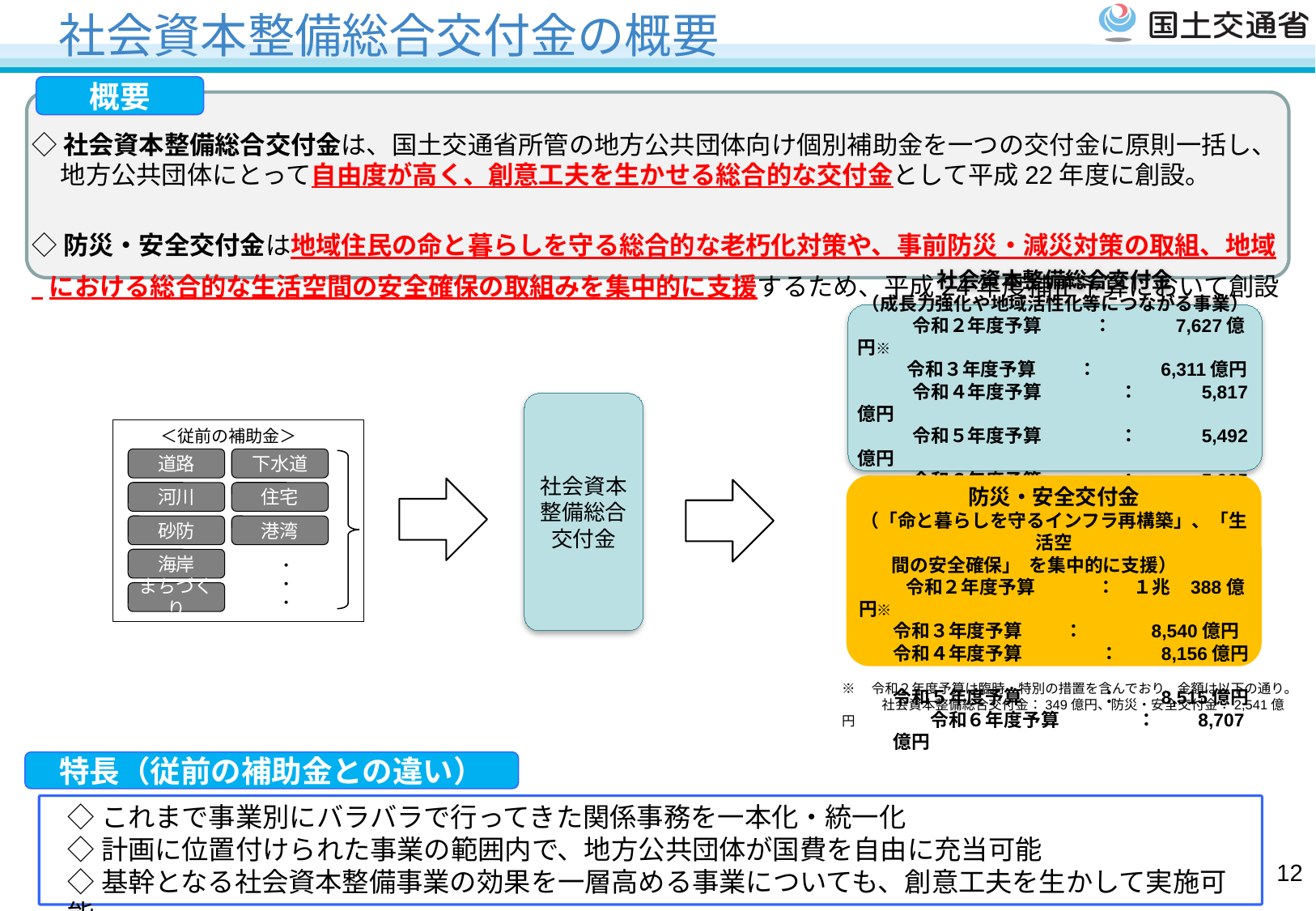

社会資本整備総合交付金の概要
概要

◇社会資本整備総合交付金は、国土交通省所管の地方公共団体向け個別補助金を一つの交付金に原則一括し、
    地方公共団体にとって自由度が高く、創意工夫を生かせる総合的な交付金として平成22年度に創設。
◇防災・安全交付金は地域住民の命と暮らしを守る総合的な老朽化対策や、事前防災・減災対策の取組、地域
  における総合的な生活空間の安全確保の取組みを集中的に支援するため、平成24年度補正予算において創設

社会資本整備総合交付金
（成長力強化や地域活性化等につながる事業）
　　　令和２年度予算         ,：　　　 7,627億円※
 　　 令和３年度予算          ：　　　 6,311億円
　　　令和４年度予算　 　　　：　　　 5,817億円
　　　令和５年度予算　 　　　：　　　 5,492億円
　　　令和６年度予算　 　　　：　　　 5,065億円

社会資本整備総合交付金

＜従前の補助金＞
下水道
道路

河川
住宅
砂防
港湾
海岸
・
・・
まちづくり
防災・安全交付金
（「命と暮らしを守るインフラ再構築」、「生活空
　 間の安全確保」  を集中的に支援）
　　令和２年度予算　       ,：　１兆   ,388億円※
令和３年度予算          ：　　　  8,540億円
令和４年度予算　　　　 ：         8,156億円
令和５年度予算　　　　 ：         8,515億円　　令和６年度予算　　　　 ：         8,707億円

※　令和２年度予算は臨時・特別の措置を含んでおり、金額は以下の通り。
　　　社会資本整備総合交付金：349億円、防災・安全交付金：2,541億円
特長（従前の補助金との違い）
◇これまで事業別にバラバラで行ってきた関係事務を一本化・統一化
◇計画に位置付けられた事業の範囲内で、地方公共団体が国費を自由に充当可能
◇基幹となる社会資本整備事業の効果を一層高める事業についても、創意工夫を生かして実施可能

12